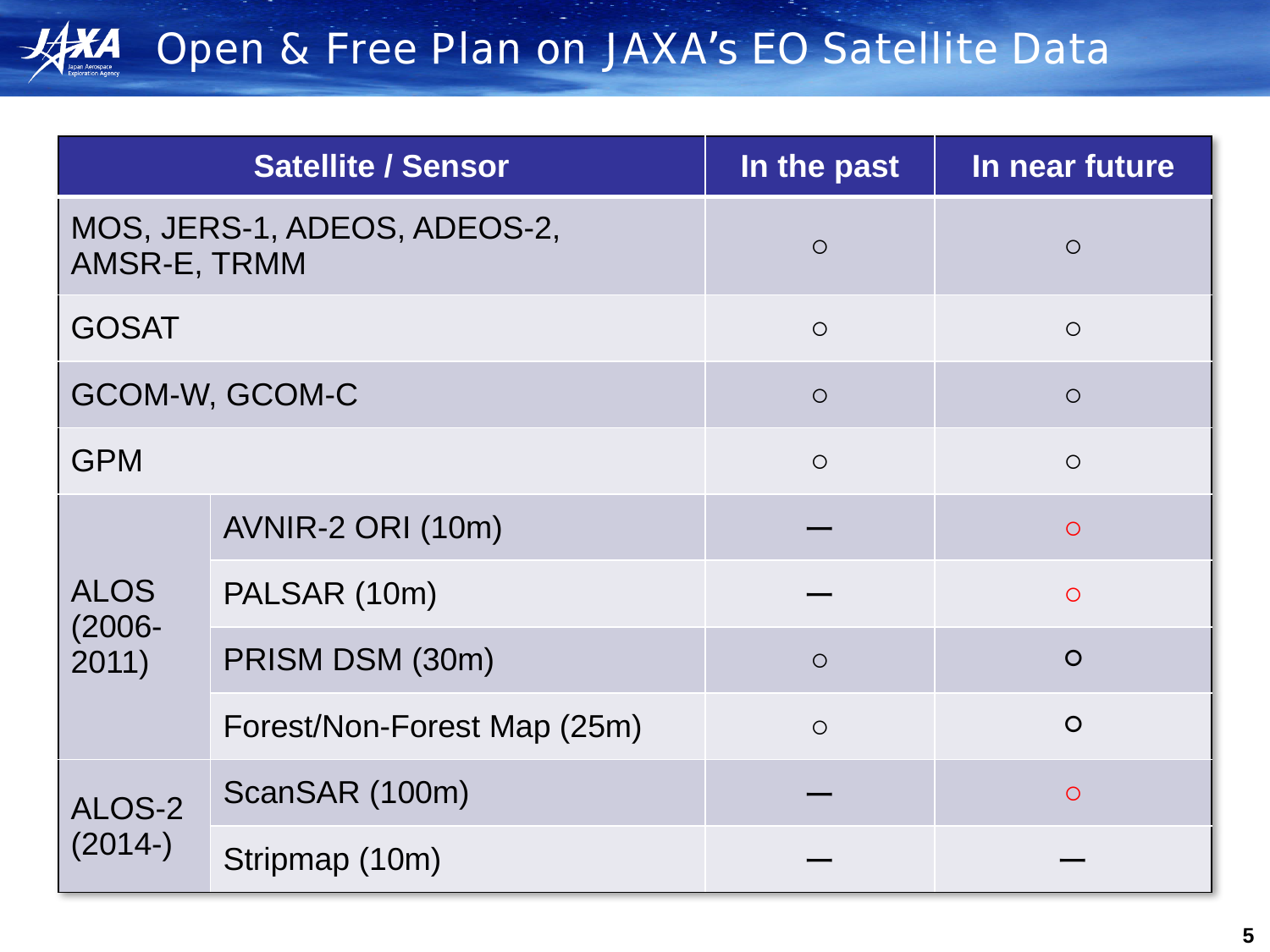

# Open & Free Plan on JAXA’s EO Satellite Data
| Satellite / Sensor |  | In the past | In near future |
| --- | --- | --- | --- |
| MOS, JERS-1, ADEOS, ADEOS-2, AMSR-E, TRMM |  | ○ | ○ |
| GOSAT |  | ○ | ○ |
| GCOM-W, GCOM-C |  | ○ | ○ |
| GPM |  | ○ | ○ |
| ALOS (2006-2011) | AVNIR-2 ORI (10m) | ー | ○ |
|  | PALSAR (10m) | ー | ○ |
|  | PRISM DSM (30m) | ○ | ○ |
|  | Forest/Non-Forest Map (25m) | ○ | ○ |
| ALOS-2 (2014-) | ScanSAR (100m) | ー | ○ |
|  | Stripmap (10m) | ー | ー |
5